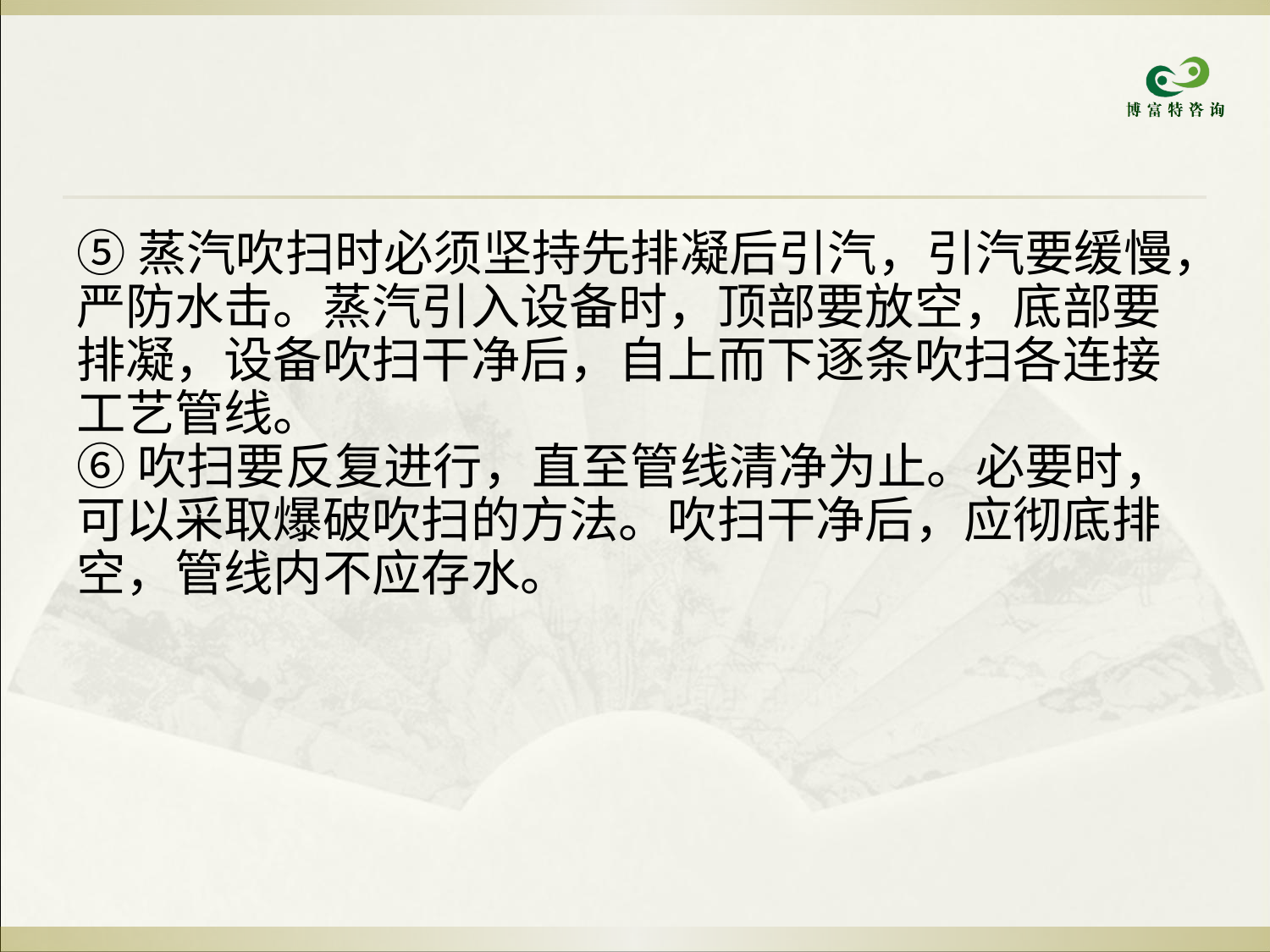

⑤蒸汽吹扫时必须坚持先排凝后引汽，引汽要缓慢，严防水击。蒸汽引入设备时，顶部要放空，底部要排凝，设备吹扫干净后，自上而下逐条吹扫各连接工艺管线。
⑥吹扫要反复进行，直至管线清净为止。必要时，可以采取爆破吹扫的方法。吹扫干净后，应彻底排空，管线内不应存水。